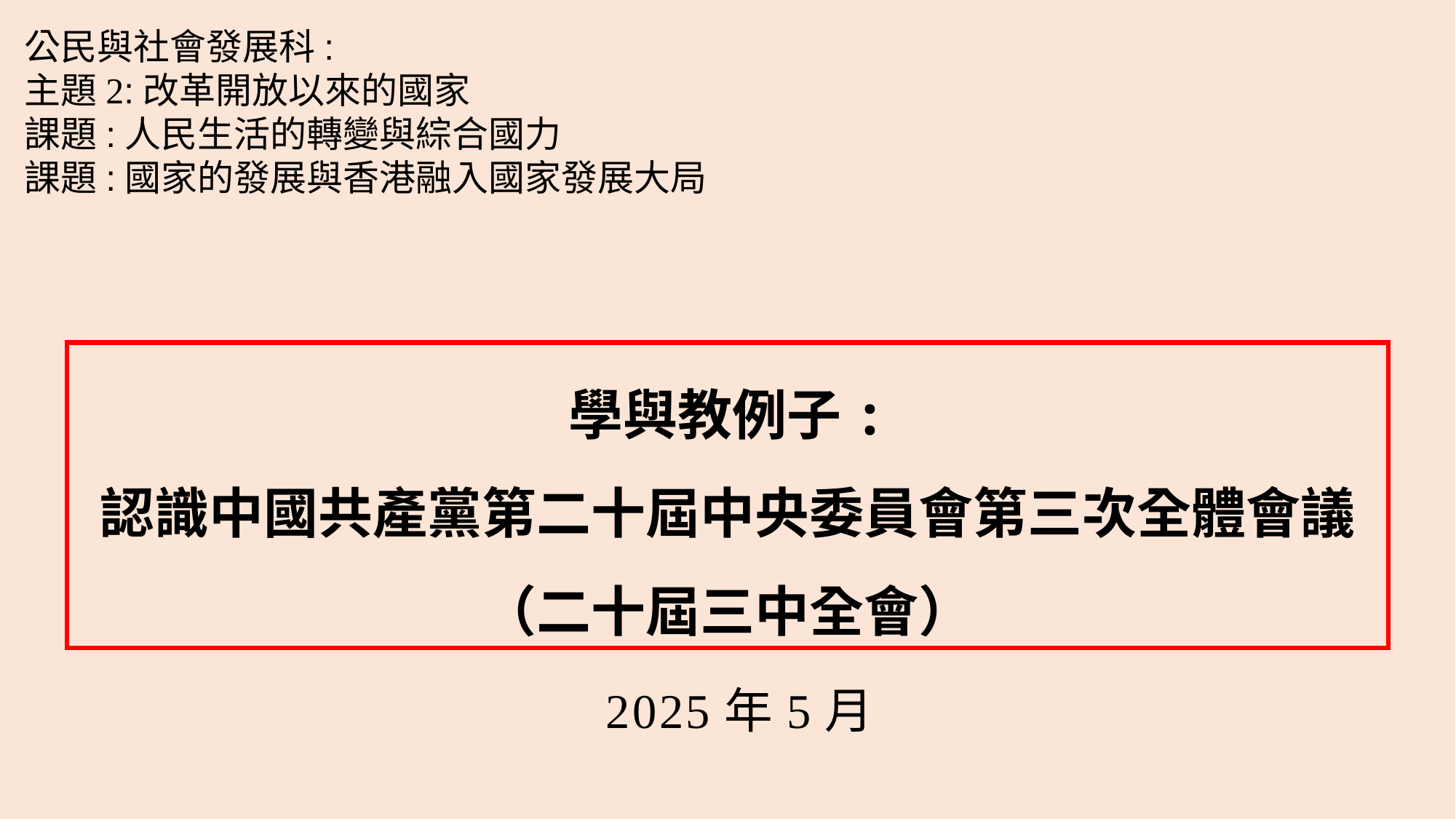

公民與社會發展科:
主題2:改革開放以來的國家
課題:人民生活的轉變與綜合國力
課題:國家的發展與香港融入國家發展大局
學與教例子:
認識中國共產黨第二十屆中央委員會第三次全體會議
（二十屆三中全會）
2025年5月